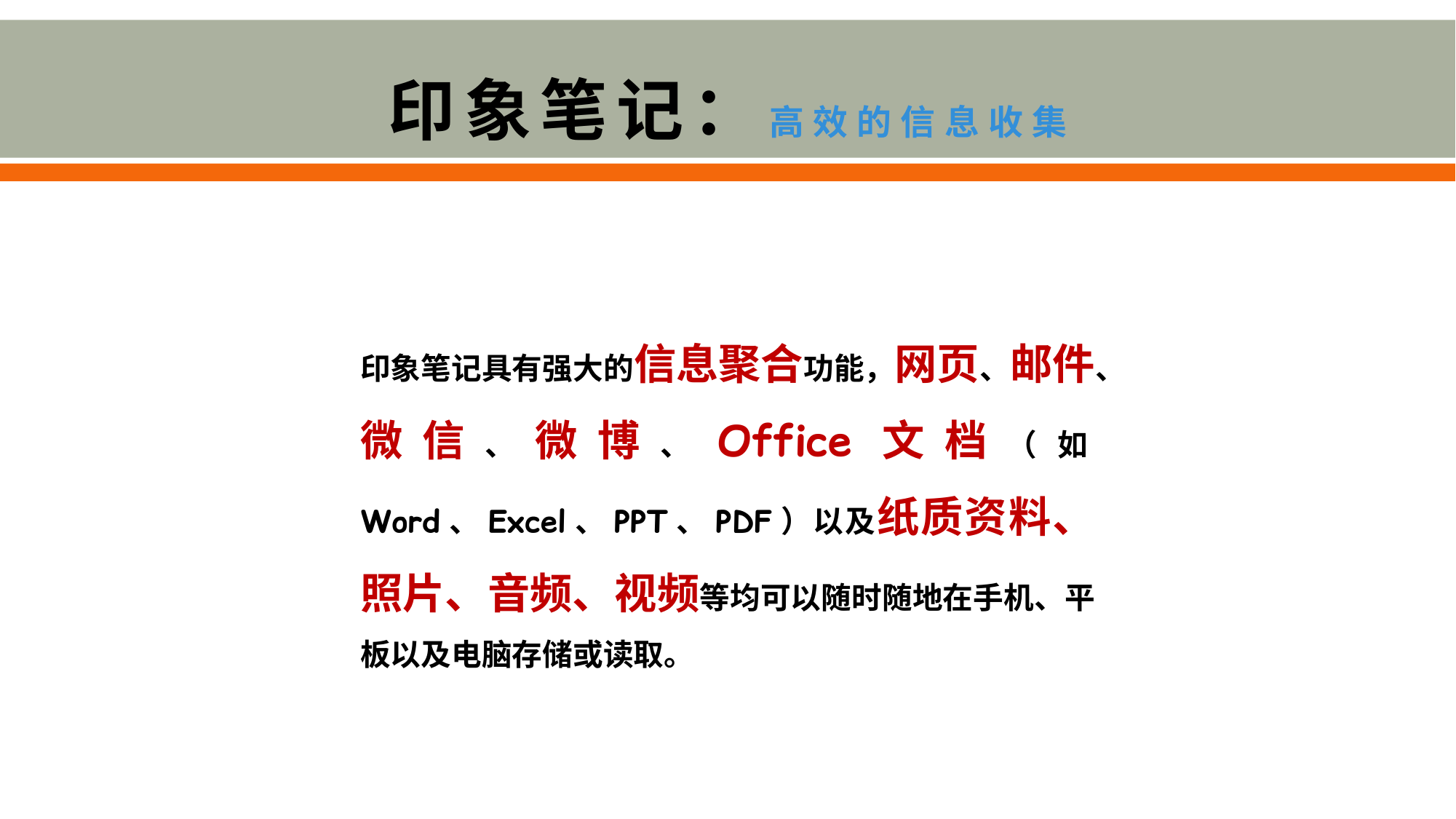

# 印象笔记：高效的信息收集
印象笔记具有强大的信息聚合功能，网页、邮件、微信、微博、Office文档（如Word、Excel、PPT、PDF）以及纸质资料、照片、音频、视频等均可以随时随地在手机、平板以及电脑存储或读取。